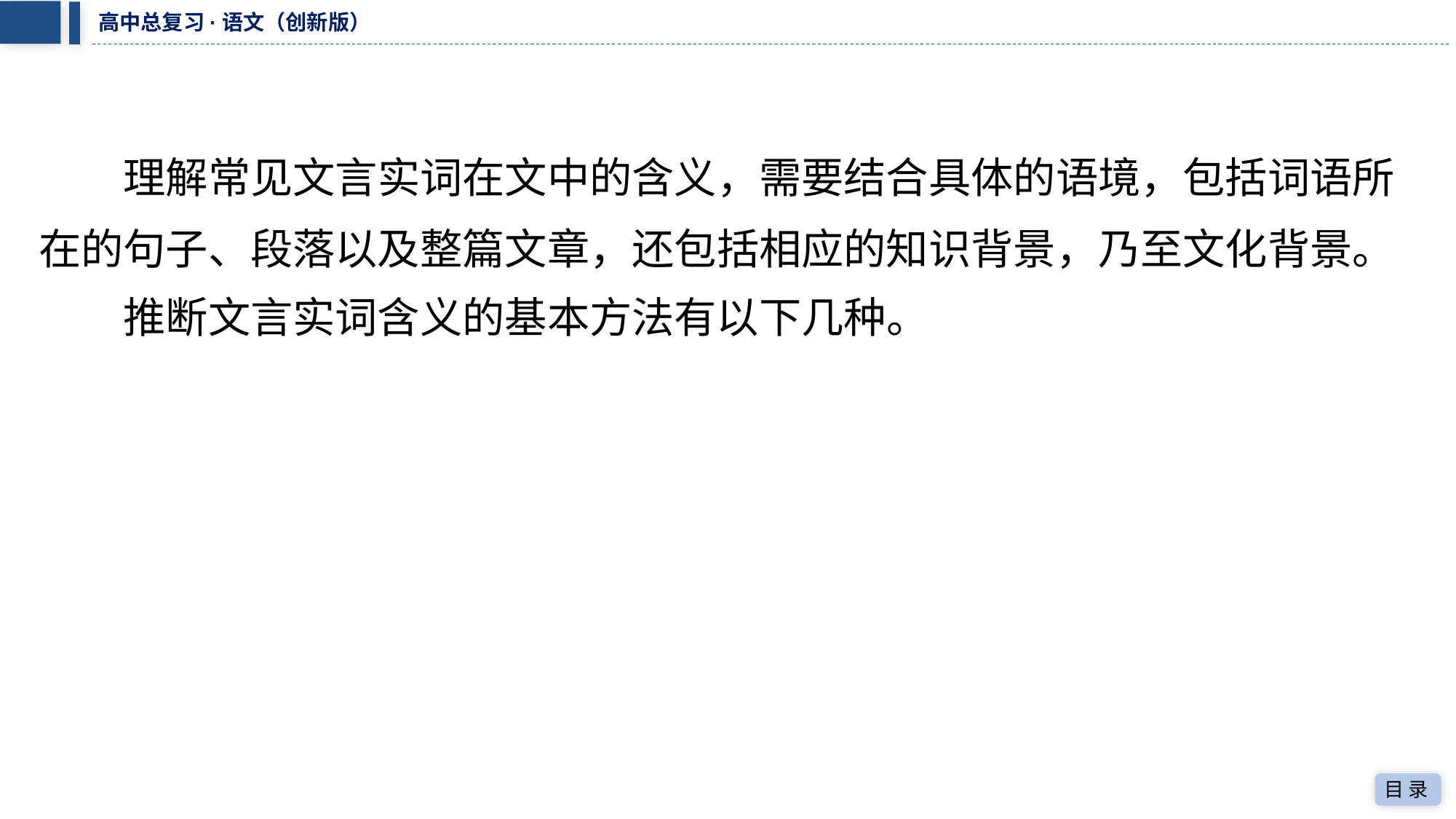

理解常见文言实词在文中的含义，需要结合具体的语境，包括词语所
在的句子、段落以及整篇文章，还包括相应的知识背景，乃至文化背景。
　　推断文言实词含义的基本方法有以下几种。